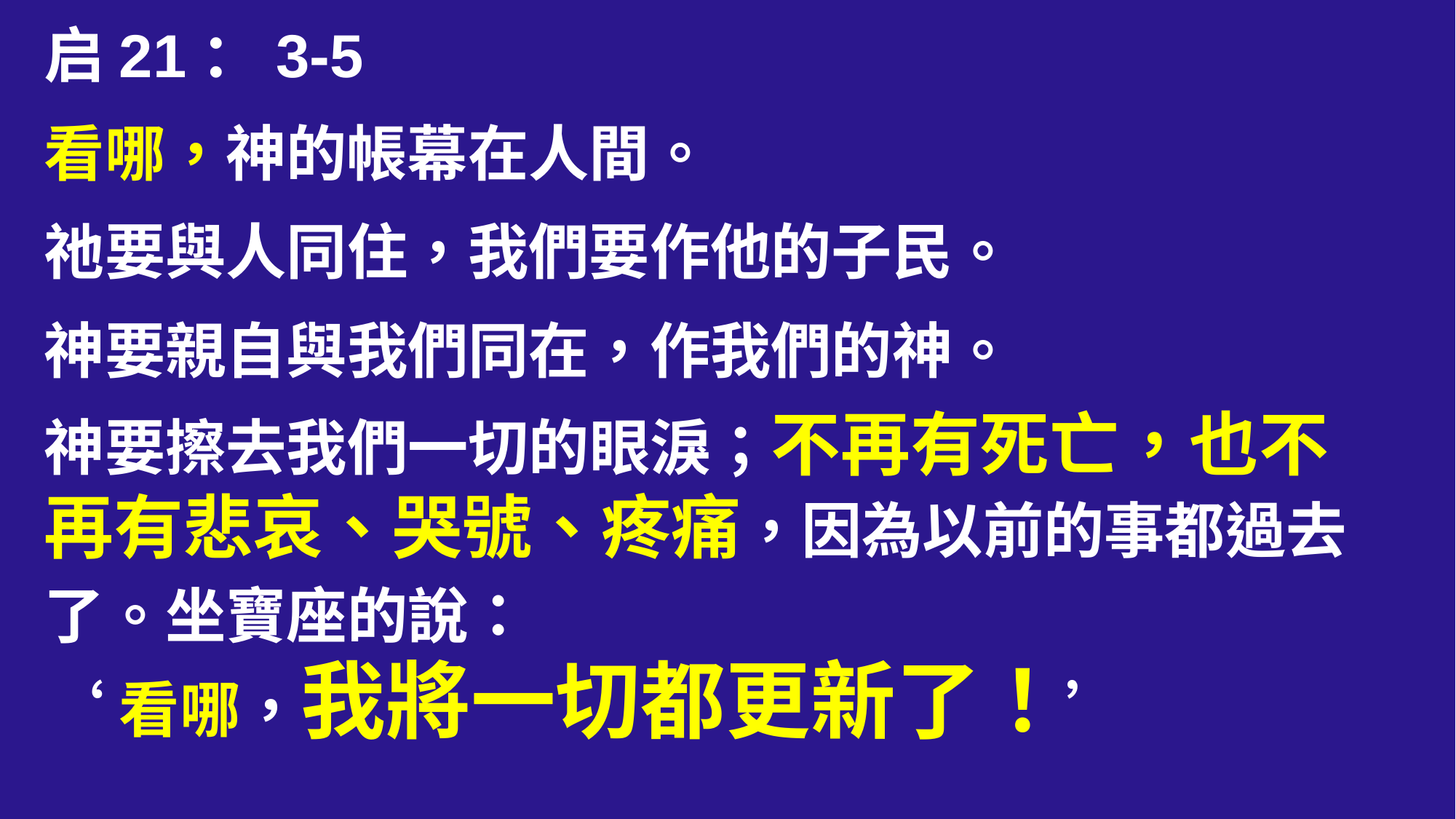

启21：3-5
看哪，神的帳幕在人間。
祂要與人同住，我們要作他的子民。
神要親自與我們同在，作我們的神。
神要擦去我們一切的眼淚；不再有死亡，也不再有悲哀、哭號、疼痛，因為以前的事都過去了。坐寶座的說：
‘看哪，我將一切都更新了！’